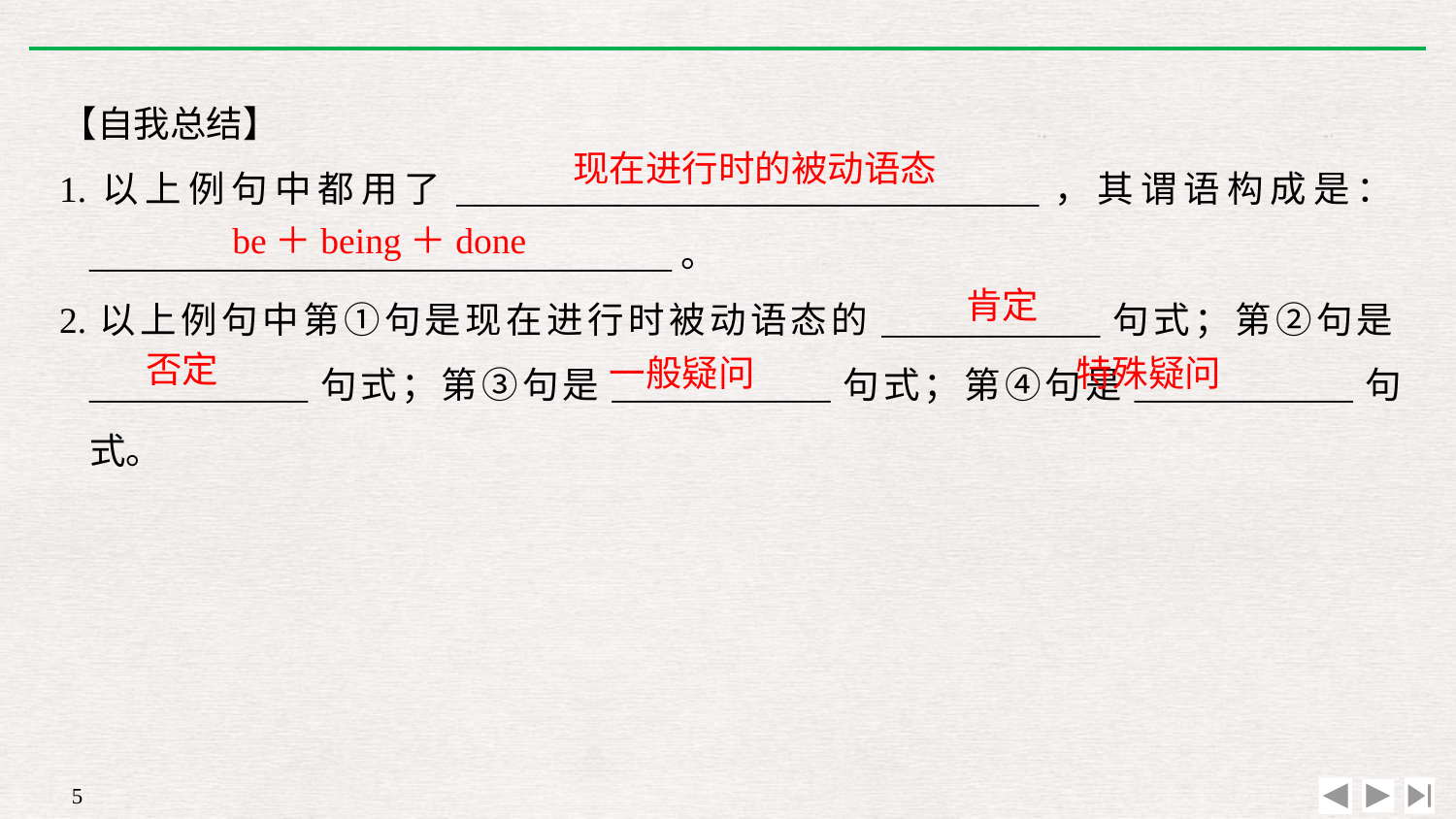

【自我总结】
1.以上例句中都用了________________________________，其谓语构成是：________________________________。
2.以上例句中第①句是现在进行时被动语态的____________句式；第②句是____________句式；第③句是____________句式；第④句是____________句式。
现在进行时的被动语态
be＋being＋done
肯定
否定
一般疑问
特殊疑问